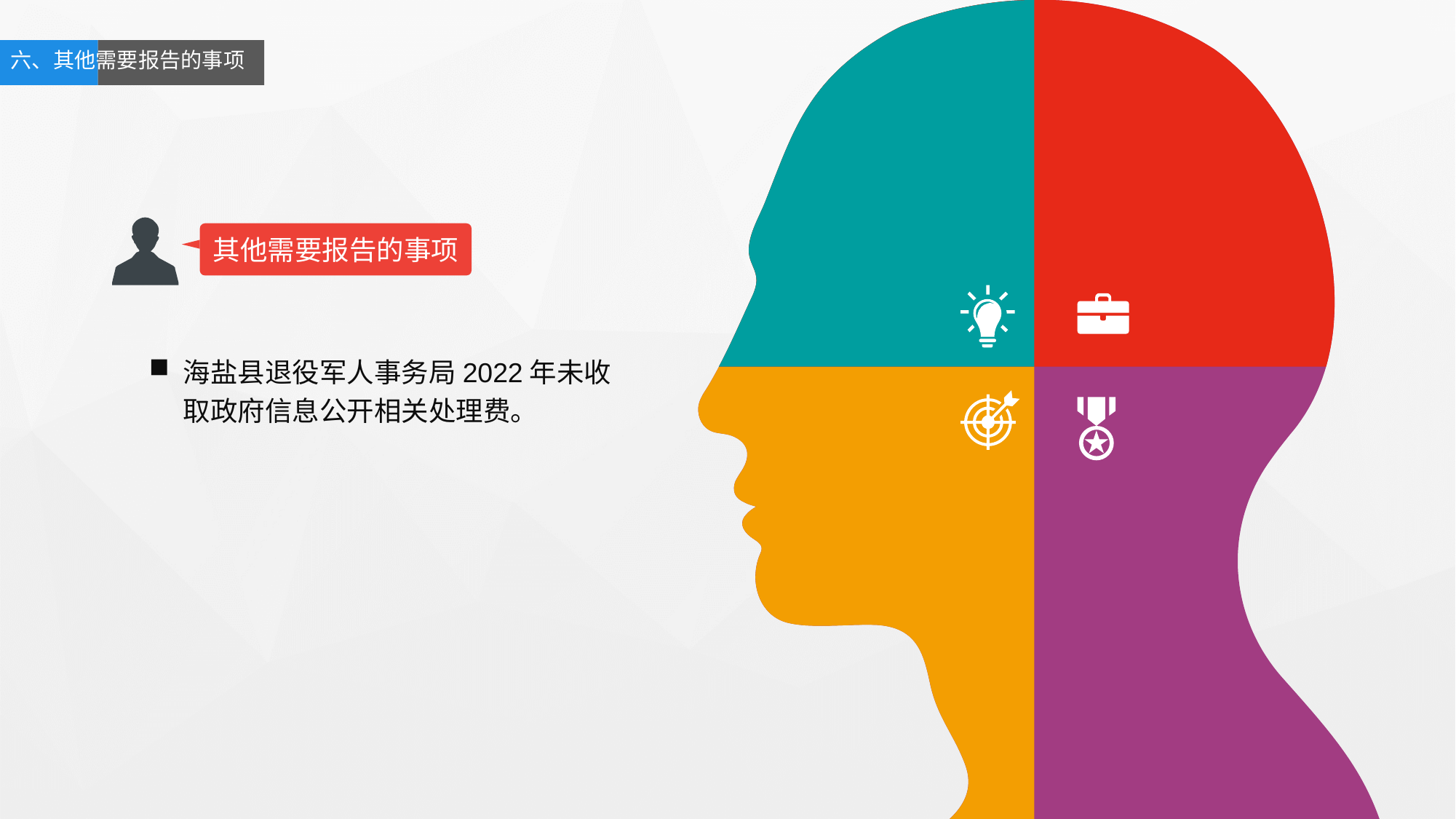

六、其他需要报告的事项

其他需要报告的事项

海盐县退役军人事务局2022年未收取政府信息公开相关处理费。